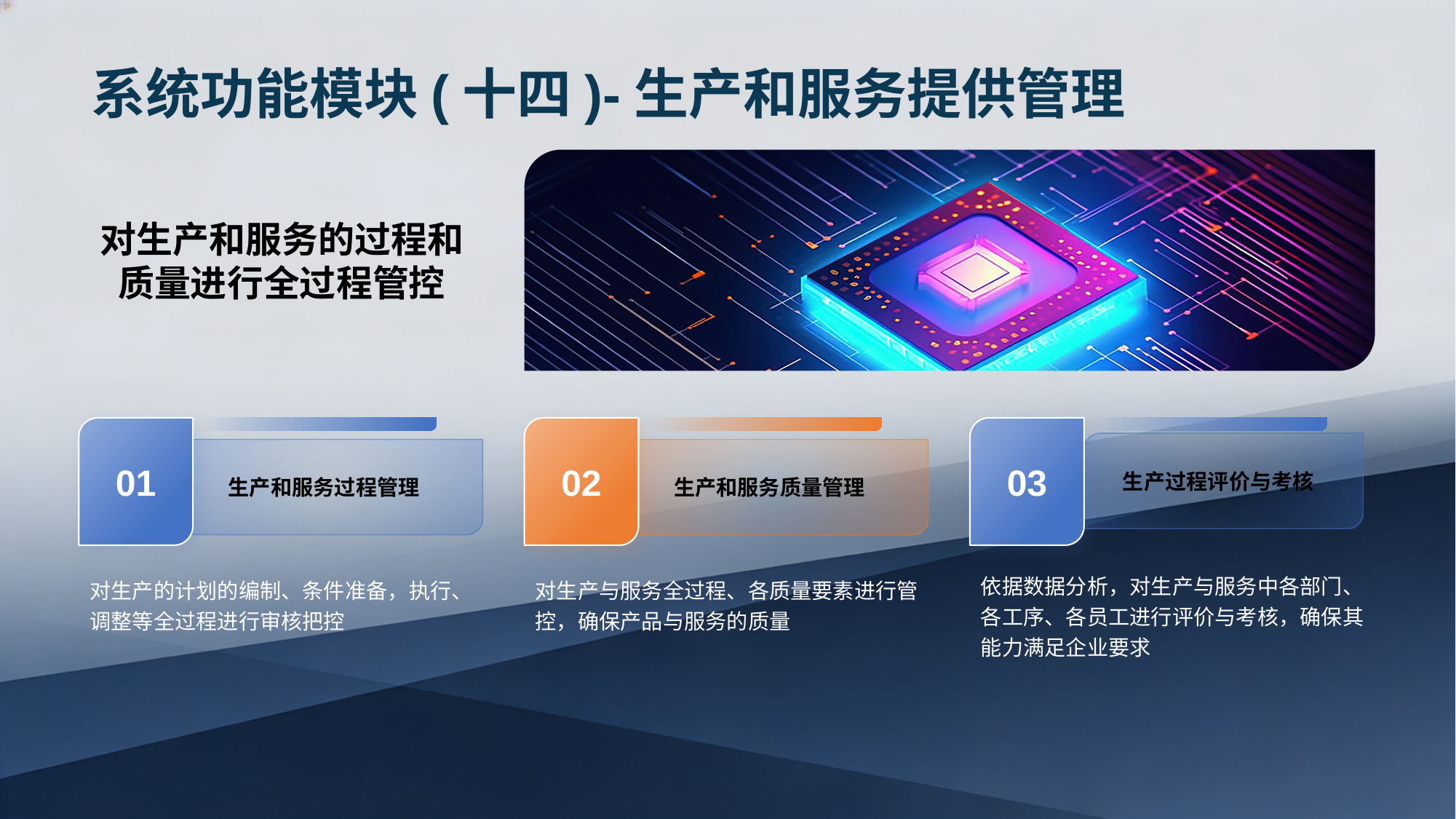

系统功能模块(十四)-生产和服务提供管理

对生产和服务的过程和质量进行全过程管控

01

02

03

生产过程评价与考核
生产和服务过程管理
生产和服务质量管理
依据数据分析，对生产与服务中各部门、各工序、各员工进行评价与考核，确保其能力满足企业要求
对生产的计划的编制、条件准备，执行、调整等全过程进行审核把控
对生产与服务全过程、各质量要素进行管控，确保产品与服务的质量